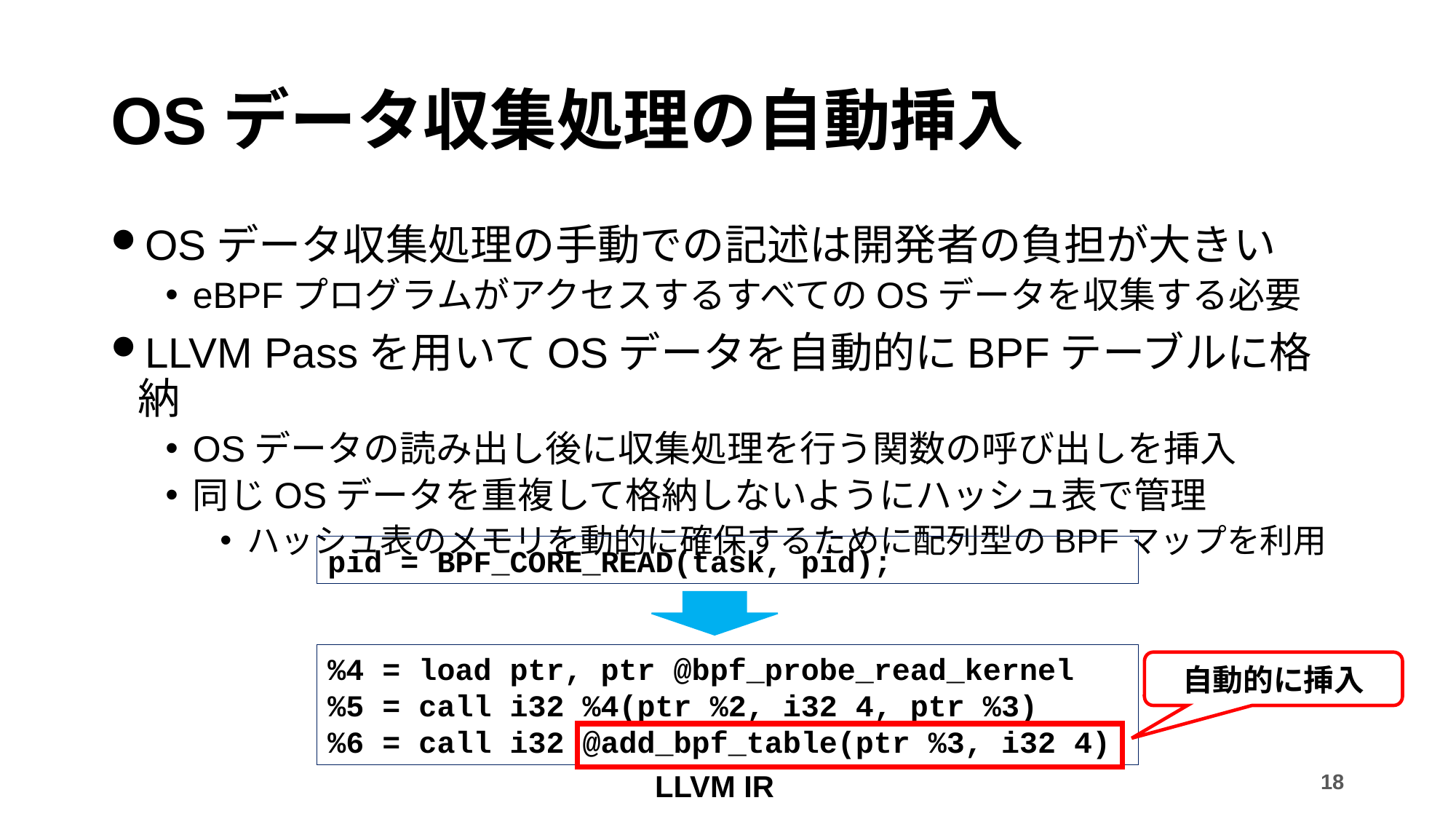

# OSデータ収集処理の自動挿入
OSデータ収集処理の手動での記述は開発者の負担が大きい
eBPFプログラムがアクセスするすべてのOSデータを収集する必要
LLVM Passを用いてOSデータを自動的にBPFテーブルに格納
OSデータの読み出し後に収集処理を行う関数の呼び出しを挿入
同じOSデータを重複して格納しないようにハッシュ表で管理
ハッシュ表のメモリを動的に確保するために配列型のBPFマップを利用
pid = BPF_CORE_READ(task, pid);

%4 = load ptr, ptr @bpf_probe_read_kernel
%5 = call i32 %4(ptr %2, i32 4, ptr %3)
%6 = call i32 @add_bpf_table(ptr %3, i32 4)
自動的に挿入

18
LLVM IR